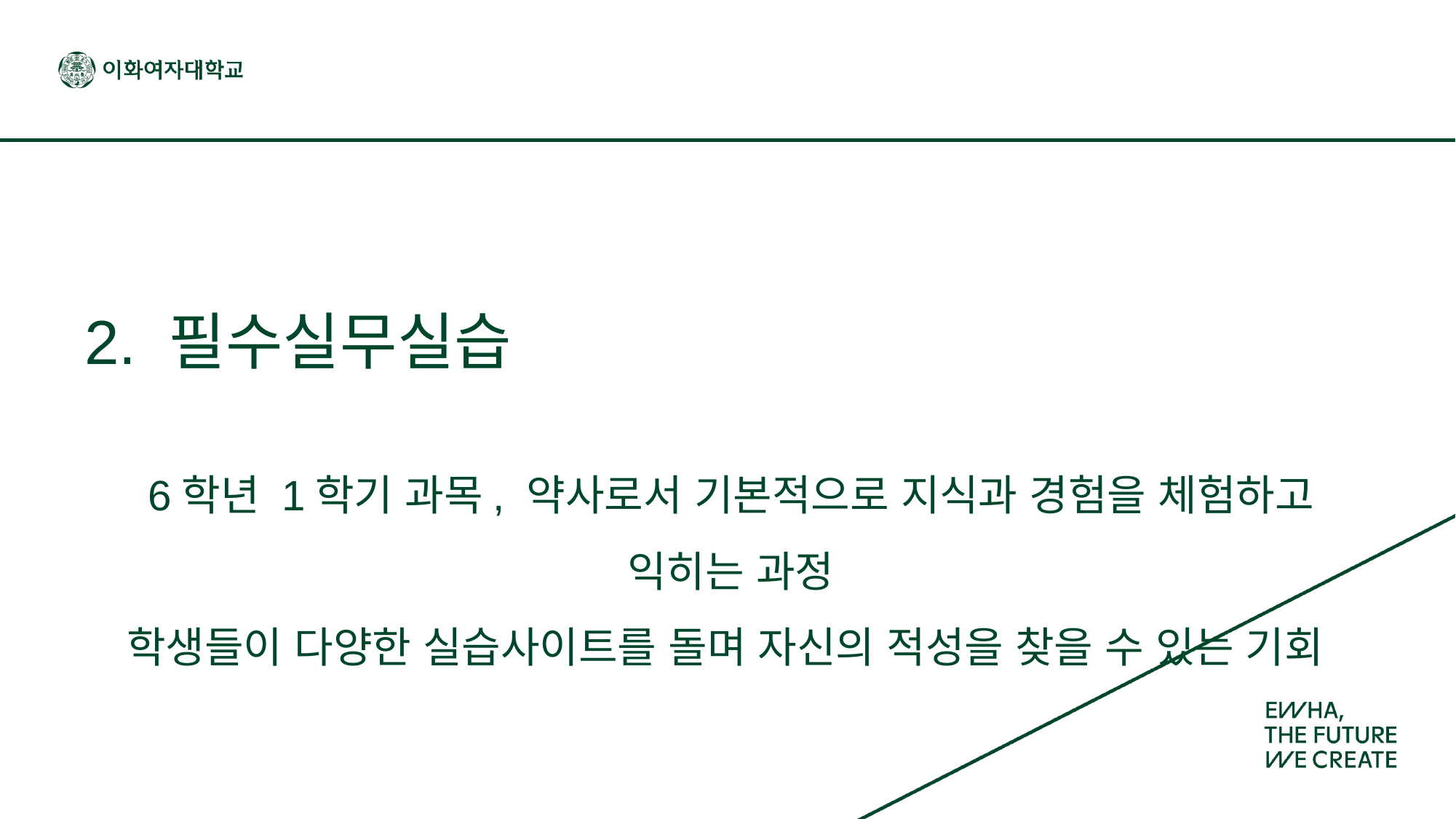

# 2. 필수실무실습
6학년 1학기 과목, 약사로서 기본적으로 지식과 경험을 체험하고 익히는 과정
학생들이 다양한 실습사이트를 돌며 자신의 적성을 찾을 수 있는 기회